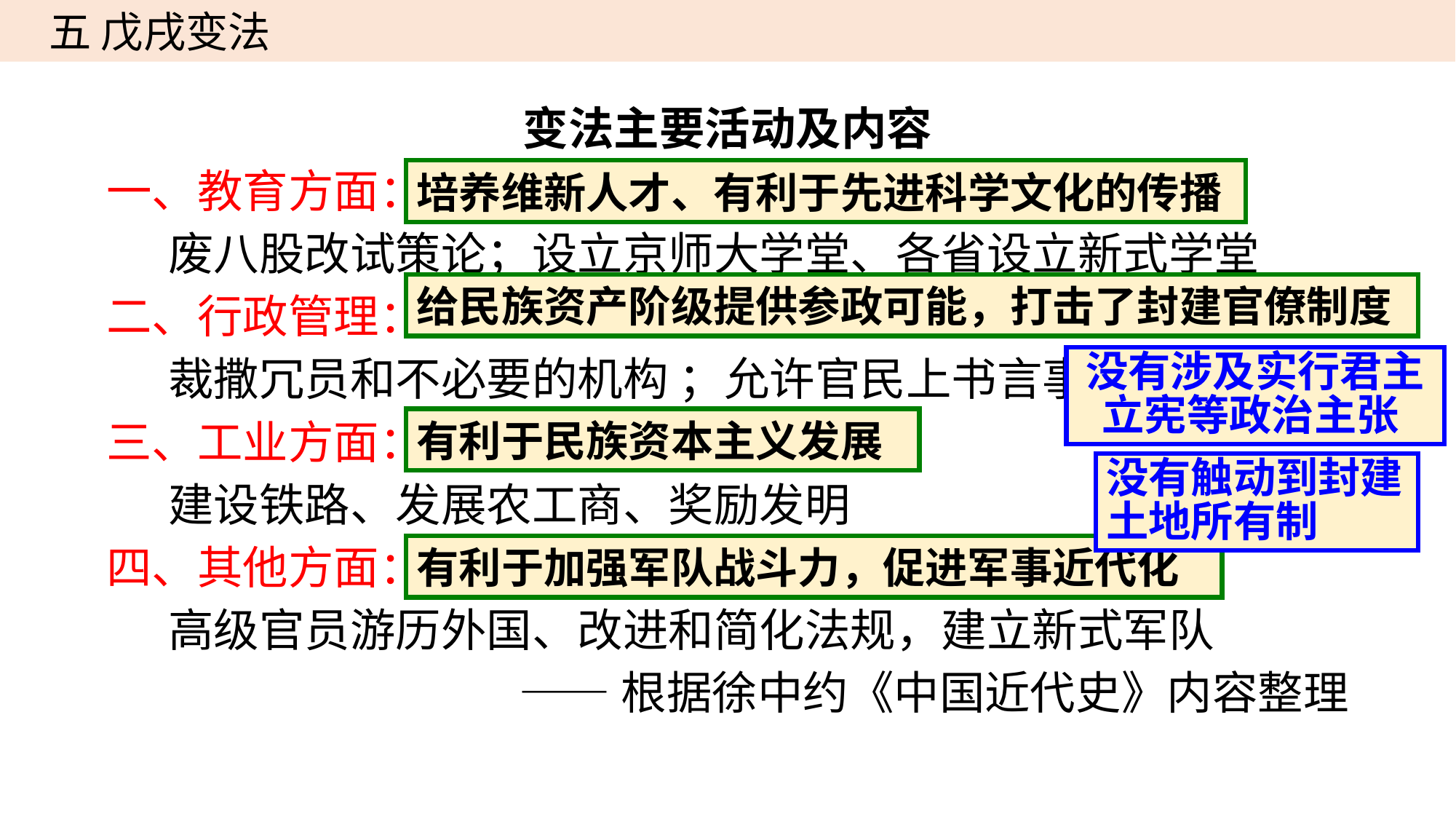

五 戊戌变法
变法主要活动及内容
一、教育方面：
     废八股改试策论；设立京师大学堂、各省设立新式学堂
二、行政管理：
     裁撒冗员和不必要的机构 ；允许官民上书言事；
三、工业方面：
     建设铁路、发展农工商、奖励发明
四、其他方面：
     高级官员游历外国、改进和简化法规，建立新式军队
——根据徐中约《中国近代史》内容整理
培养维新人才、有利于先进科学文化的传播
给民族资产阶级提供参政可能，打击了封建官僚制度
没有涉及实行君主立宪等政治主张
有利于民族资本主义发展
没有触动到封建土地所有制
有利于加强军队战斗力，促进军事近代化